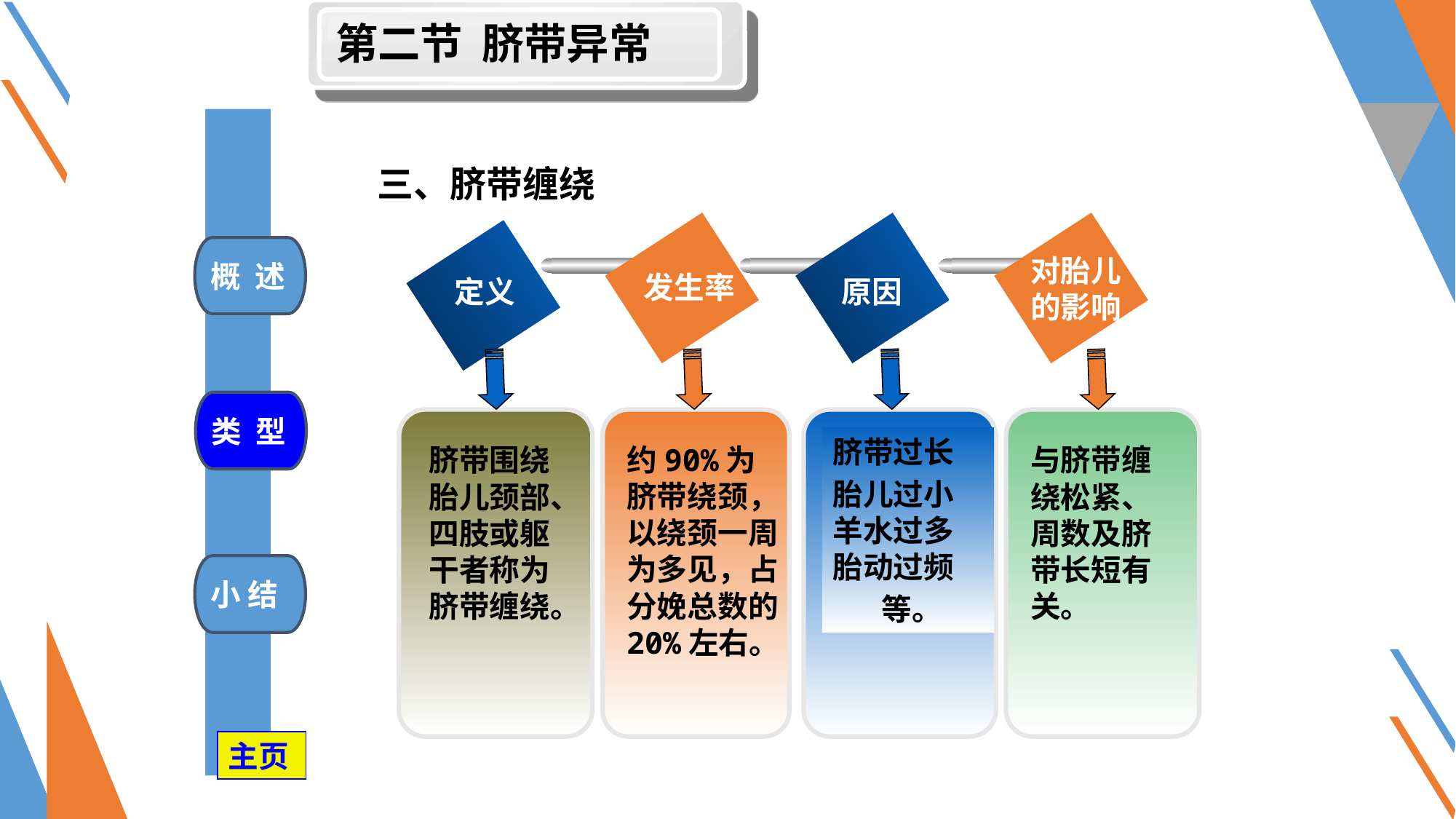

第二节  脐带异常

三、脐带缠绕

概  述
对胎儿
的影响
发生率
定义
原因

类  型

脐带过长
胎儿过小羊水过多胎动过频
      等。
脐带围绕胎儿颈部、四肢或躯干者称为脐带缠绕。
约90%为脐带绕颈，以绕颈一周为多见，占分娩总数的20%左右。
与脐带缠绕松紧、周数及脐带长短有关。
小 结
主页